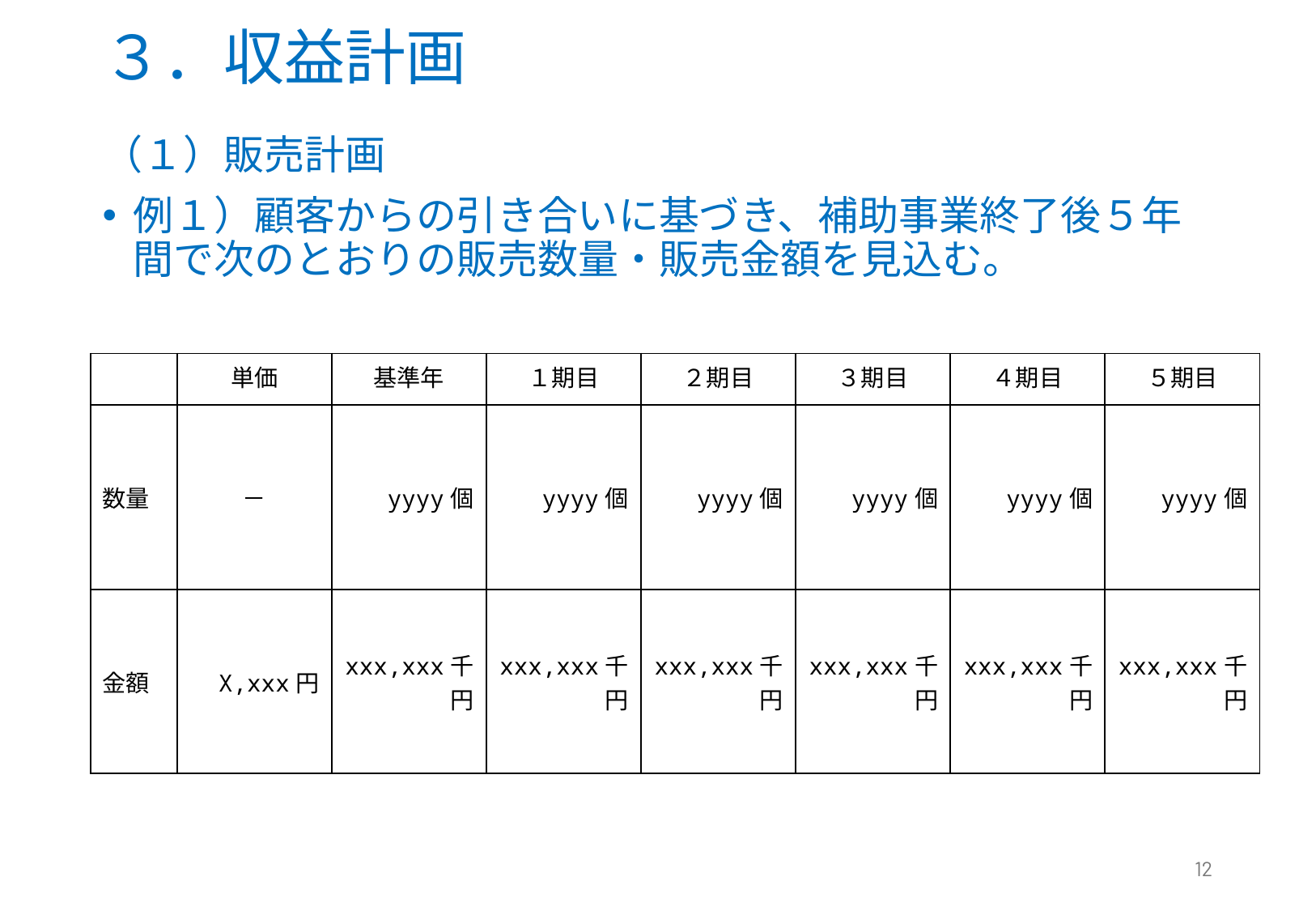

# ３．収益計画
（１）販売計画
例１）顧客からの引き合いに基づき、補助事業終了後５年間で次のとおりの販売数量・販売金額を見込む。
|  | 単価 | 基準年 | １期目 | ２期目 | ３期目 | ４期目 | ５期目 |
| --- | --- | --- | --- | --- | --- | --- | --- |
| 数量 | － | yyyy個 | yyyy個 | yyyy個 | yyyy個 | yyyy個 | yyyy個 |
| 金額 | X,xxx円 | xxx,xxx千円 | xxx,xxx千円 | xxx,xxx千円 | xxx,xxx千円 | xxx,xxx千円 | xxx,xxx千円 |
12